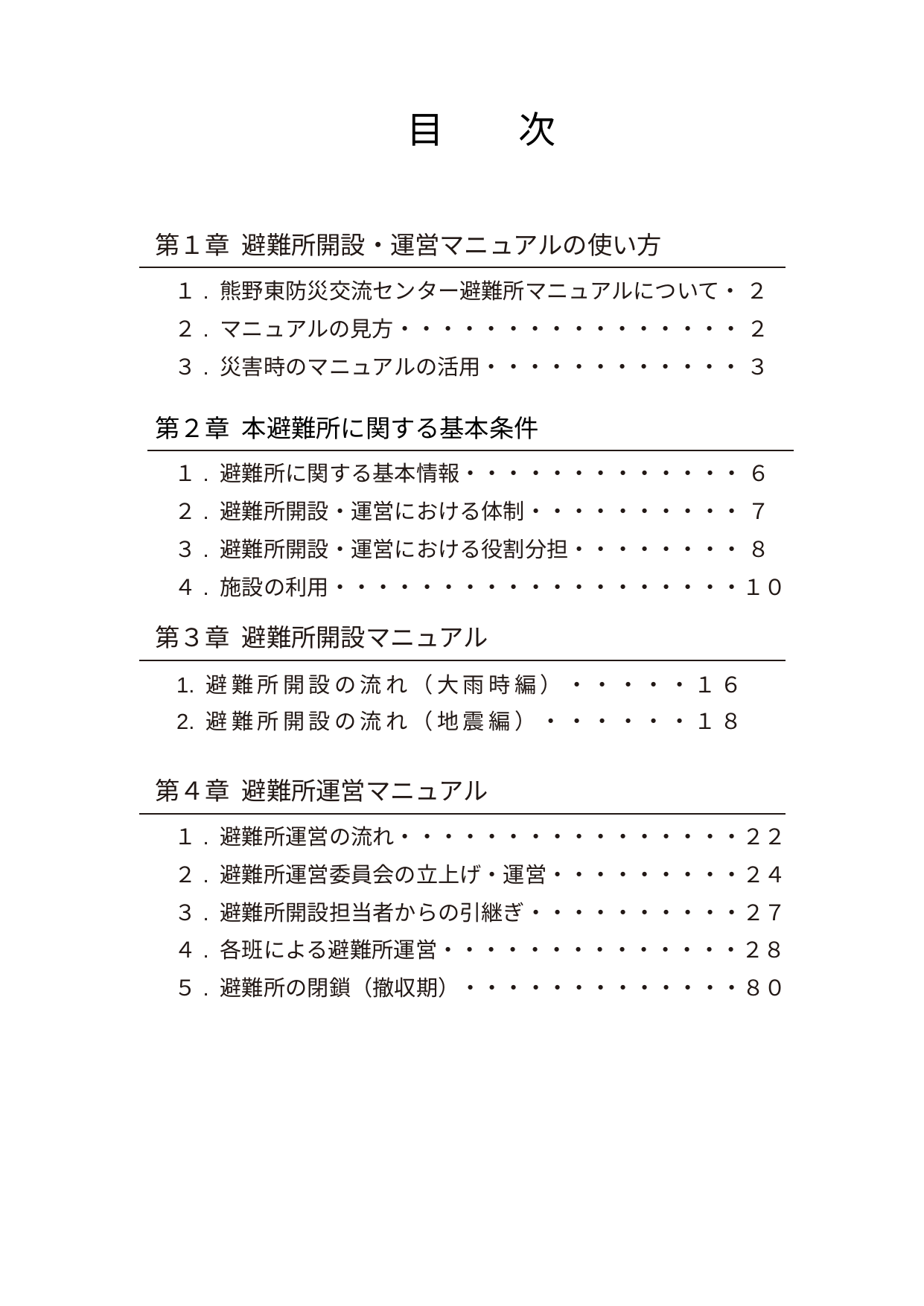

目　　次
第１章	避難所開設・運営マニュアルの使い方

| １. 熊野東防災交流センター避難所マニュアルについて・ ２ |
| --- |
| ２. マニュアルの見方・・・・・・・・・・・・・・・・ ２ |
| ３. 災害時のマニュアルの活用・・・・・・・・・・・・ ３ |
|  |
第２章	本避難所に関する基本条件

| １. 避難所に関する基本情報・・・・・・・・・・・・・ ６ |
| --- |
| ２. 避難所開設・運営における体制・・・・・・・・・・ ７ |
| ３. 避難所開設・運営における役割分担・・・・・・・・ ８ |
| ４. 施設の利用・・・・・・・・・・・・・・・・・・・１０ |
第３章	避難所開設マニュアル

| 1. 避難所開設の流れ（大雨時編）・・・・・１６ 2. 避難所開設の流れ（地震編）・・・・・・１８ |
| --- |
第４章	避難所運営マニュアル

| １. 避難所運営の流れ・・・・・・・・・・・・・・・・２２ |
| --- |
| ２. 避難所運営委員会の立上げ・運営・・・・・・・・・２４ |
| ３. 避難所開設担当者からの引継ぎ・・・・・・・・・・２７ |
| ４. 各班による避難所運営・・・・・・・・・・・・・・２８ |
| ５. 避難所の閉鎖（撤収期）・・・・・・・・・・・・・８０ |